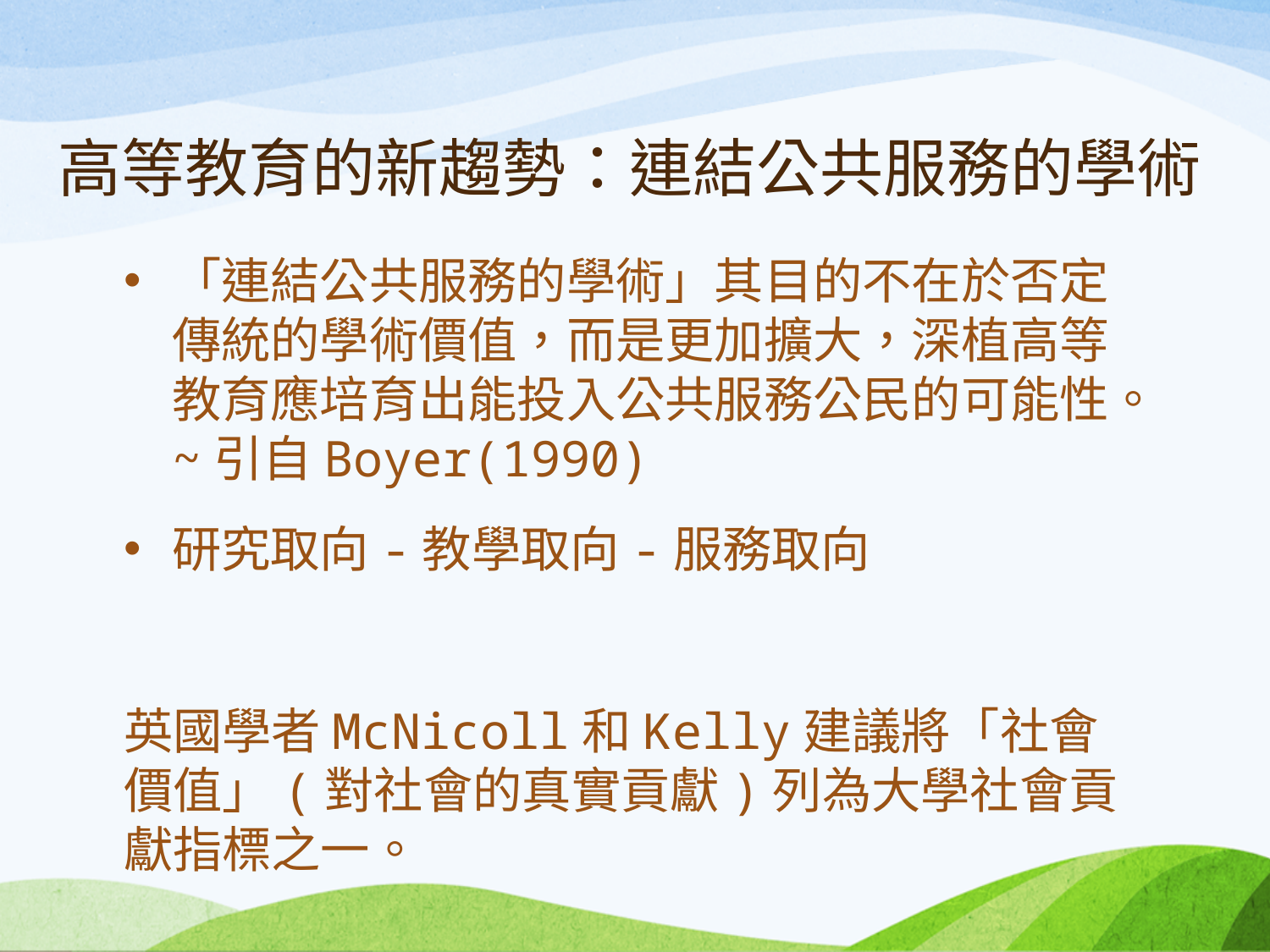

# 高等教育的新趨勢：連結公共服務的學術
「連結公共服務的學術」其目的不在於否定傳統的學術價值，而是更加擴大，深植高等教育應培育出能投入公共服務公民的可能性。~引自Boyer(1990)
研究取向-教學取向-服務取向

英國學者McNicoll和Kelly建議將「社會價值」(對社會的真實貢獻)列為大學社會貢獻指標之一。